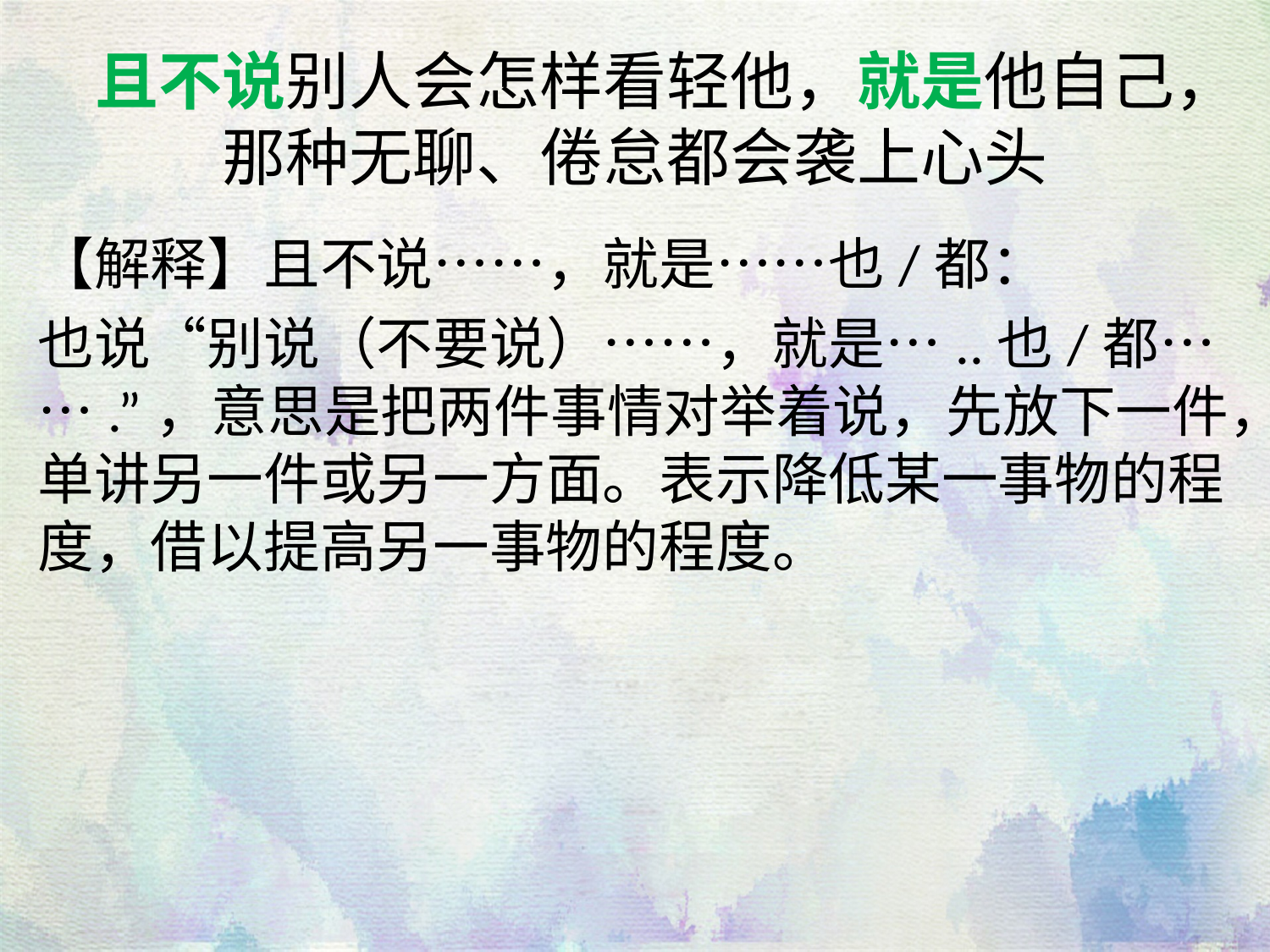

# 且不说别人会怎样看轻他，就是他自己，那种无聊、倦怠都会袭上心头
【解释】且不说……，就是……也/都：
也说“别说（不要说）……，就是…..也/都…….”，意思是把两件事情对举着说，先放下一件，单讲另一件或另一方面。表示降低某一事物的程度，借以提高另一事物的程度。